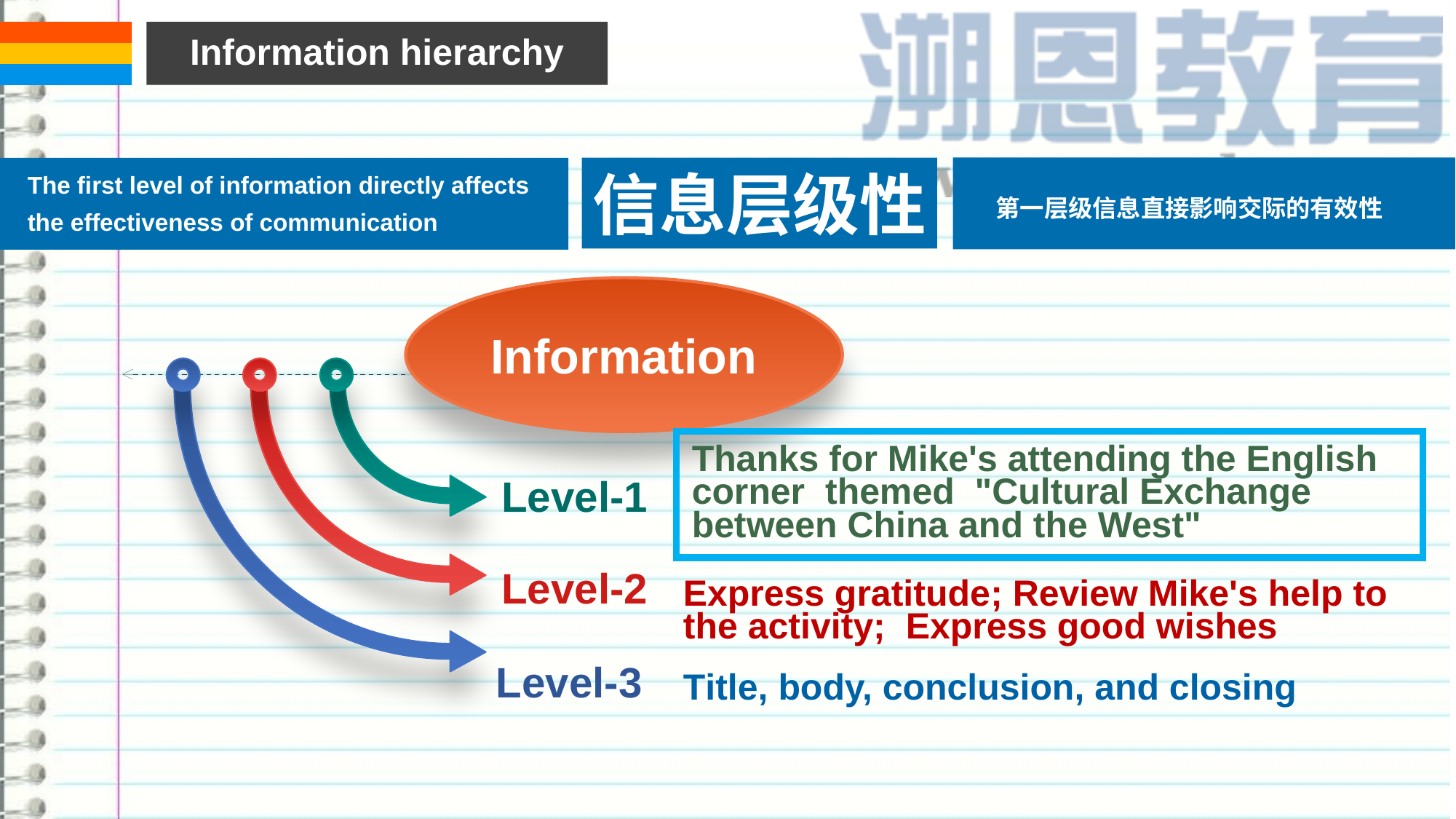

Information hierarchy
The first level of information directly affects the effectiveness of communication
信息层级性
第一层级信息直接影响交际的有效性
Information

Thanks for Mike's attending the English corner  themed  "Cultural Exchange between China and the West"
Level-1
Level-2
Express gratitude; Review Mike's help to the activity;  Express good wishes
Level-3
Title, body, conclusion, and closing